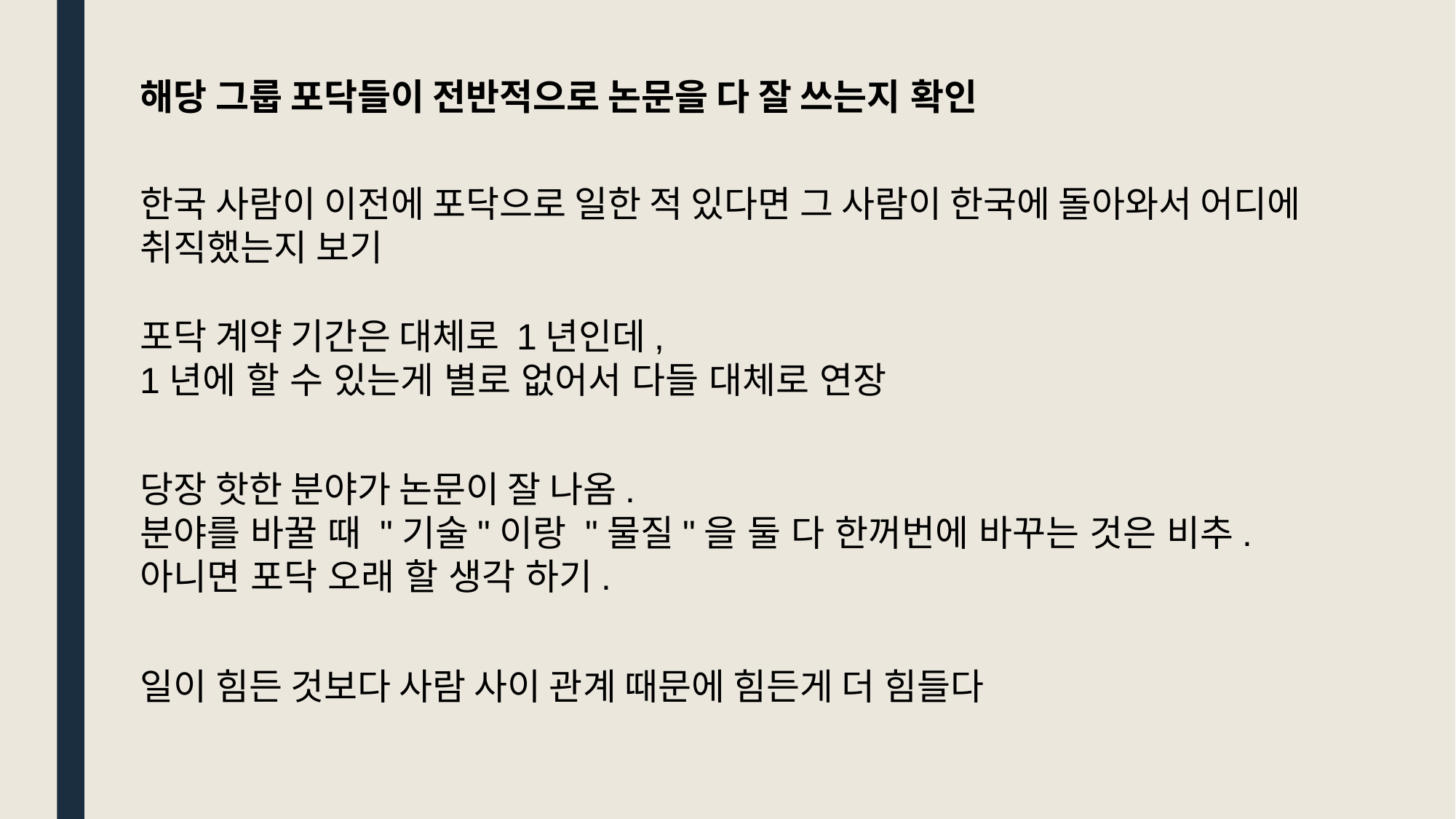

해당 그룹 포닥들이 전반적으로 논문을 다 잘 쓰는지 확인
한국 사람이 이전에 포닥으로 일한 적 있다면 그 사람이 한국에 돌아와서 어디에 취직했는지 보기
포닥 계약 기간은 대체로 1년인데,
1년에 할 수 있는게 별로 없어서 다들 대체로 연장
당장 핫한 분야가 논문이 잘 나옴.
분야를 바꿀 때 "기술"이랑 "물질"을 둘 다 한꺼번에 바꾸는 것은 비추.
아니면 포닥 오래 할 생각 하기.
일이 힘든 것보다 사람 사이 관계 때문에 힘든게 더 힘들다